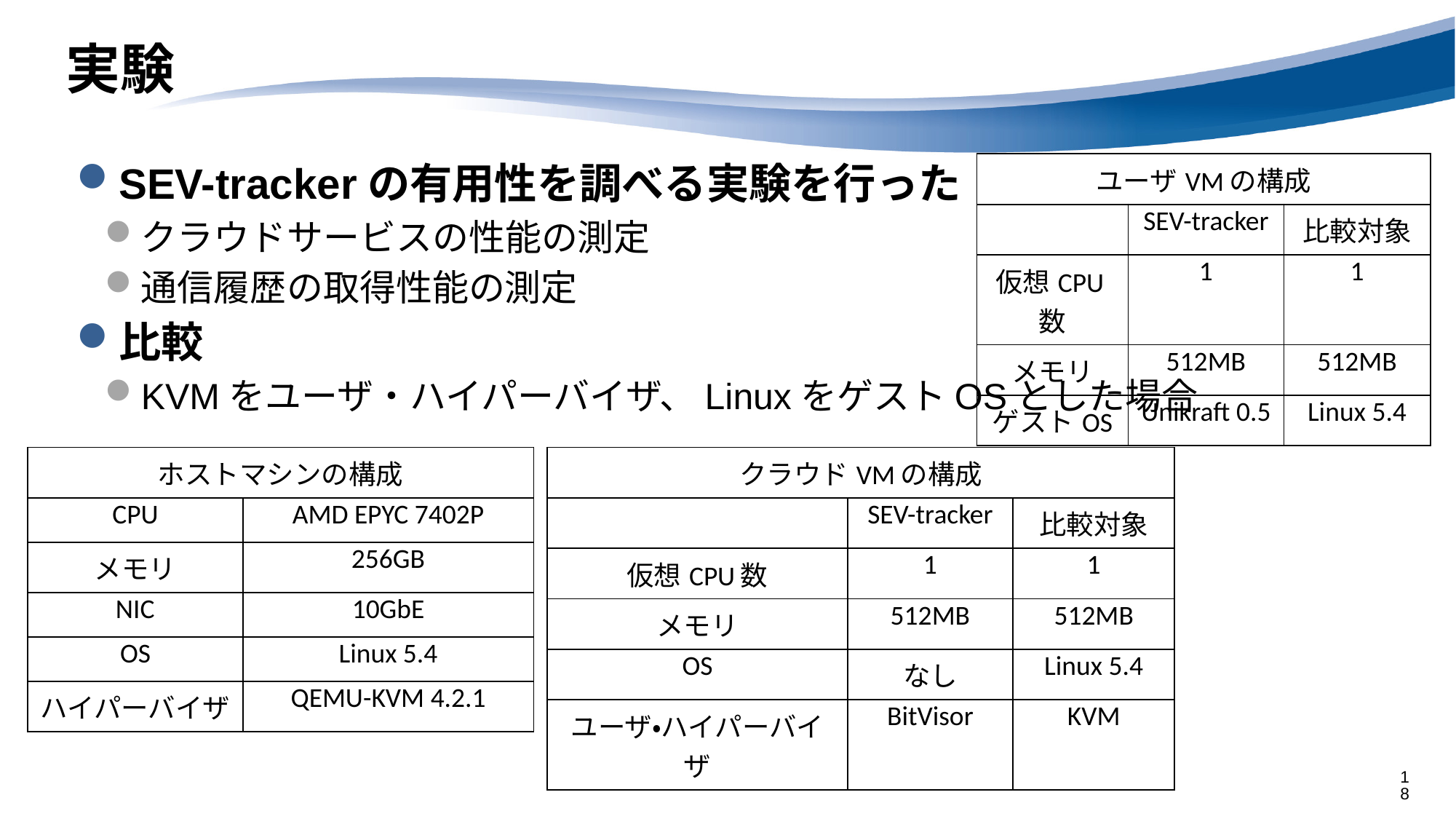

# 実験
SEV-trackerの有用性を調べる実験を行った
クラウドサービスの性能の測定
通信履歴の取得性能の測定
比較
KVMをユーザ・ハイパーバイザ、LinuxをゲストOSとした場合

| ユーザVMの構成 |  |  |
| --- | --- | --- |
|  | SEV-tracker | 比較対象 |
| 仮想CPU数 | 1 | 1 |
| メモリ | 512MB | 512MB |
| ゲストOS | Unikraft 0.5 | Linux 5.4 |
| ホストマシンの構成 |  |
| --- | --- |
| CPU | AMD EPYC 7402P |
| メモリ | 256GB |
| NIC | 10GbE |
| OS | Linux 5.4 |
| ハイパーバイザ | QEMU-KVM 4.2.1 |
| クラウドVMの構成 |  |  |
| --- | --- | --- |
|  | SEV-tracker | 比較対象 |
| 仮想CPU数 | 1 | 1 |
| メモリ | 512MB | 512MB |
| OS | なし | Linux 5.4 |
| ユーザ・ハイパーバイザ | BitVisor | KVM |
18